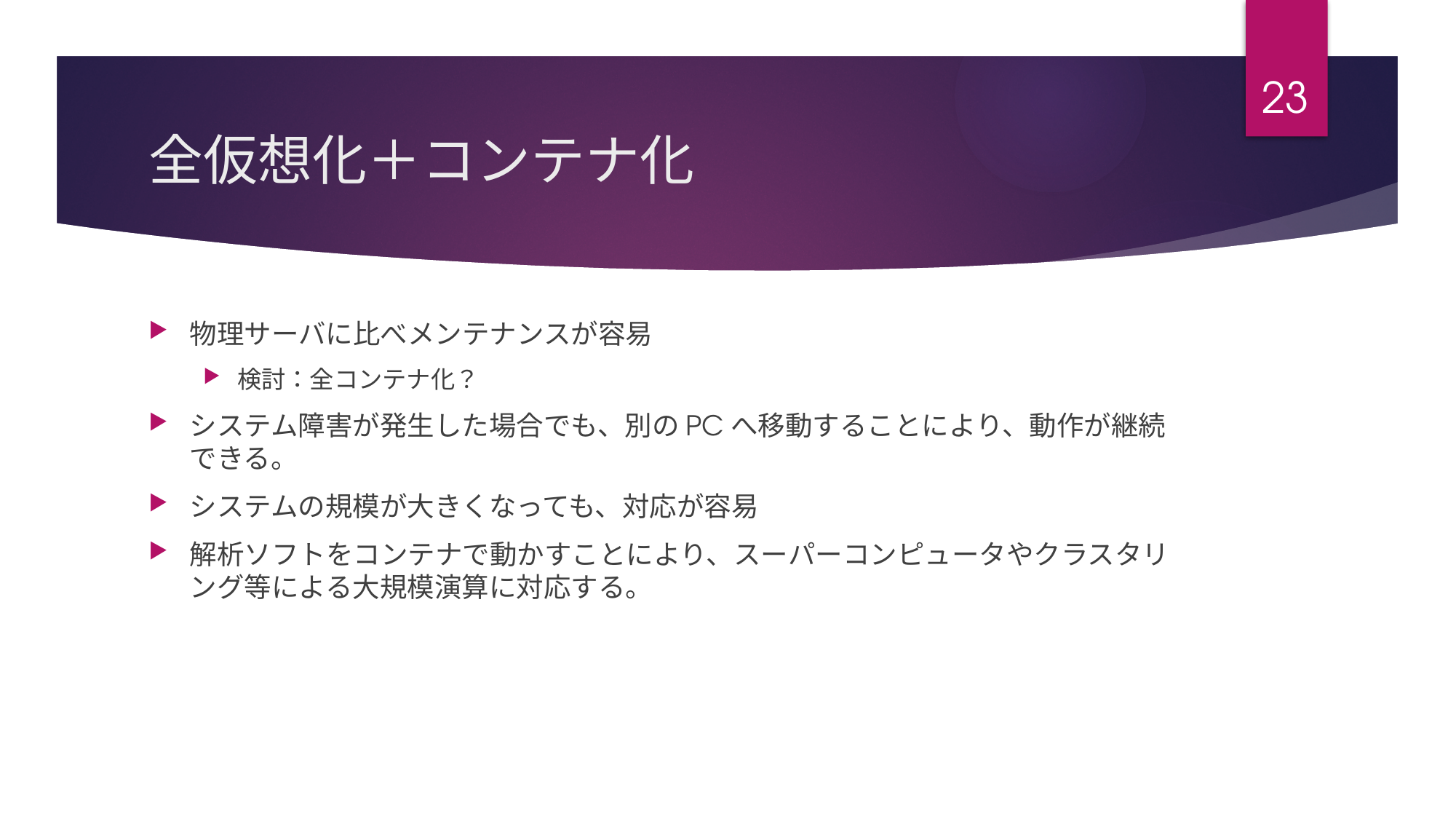

23
# 全仮想化＋コンテナ化
物理サーバに比べメンテナンスが容易
検討：全コンテナ化？
システム障害が発生した場合でも、別のPCへ移動することにより、動作が継続できる。
システムの規模が大きくなっても、対応が容易
解析ソフトをコンテナで動かすことにより、スーパーコンピュータやクラスタリング等による大規模演算に対応する。